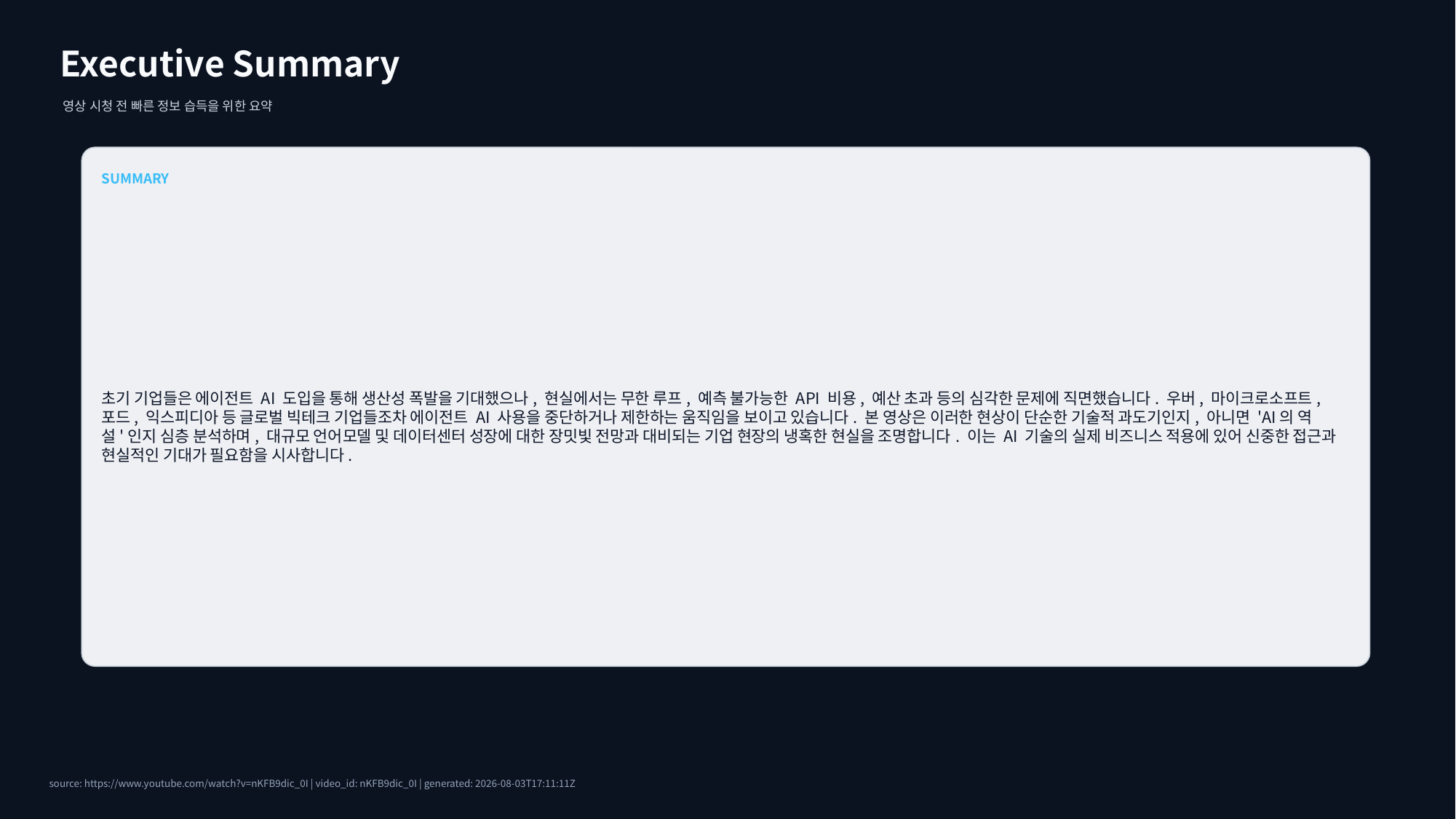

Executive Summary
영상 시청 전 빠른 정보 습득을 위한 요약

SUMMARY
초기 기업들은 에이전트 AI 도입을 통해 생산성 폭발을 기대했으나, 현실에서는 무한 루프, 예측 불가능한 API 비용, 예산 초과 등의 심각한 문제에 직면했습니다. 우버, 마이크로소프트, 포드, 익스피디아 등 글로벌 빅테크 기업들조차 에이전트 AI 사용을 중단하거나 제한하는 움직임을 보이고 있습니다. 본 영상은 이러한 현상이 단순한 기술적 과도기인지, 아니면 'AI의 역설'인지 심층 분석하며, 대규모 언어모델 및 데이터센터 성장에 대한 장밋빛 전망과 대비되는 기업 현장의 냉혹한 현실을 조명합니다. 이는 AI 기술의 실제 비즈니스 적용에 있어 신중한 접근과 현실적인 기대가 필요함을 시사합니다.
source: https://www.youtube.com/watch?v=nKFB9dic_0I | video_id: nKFB9dic_0I | generated: 2026-08-03T17:11:11Z